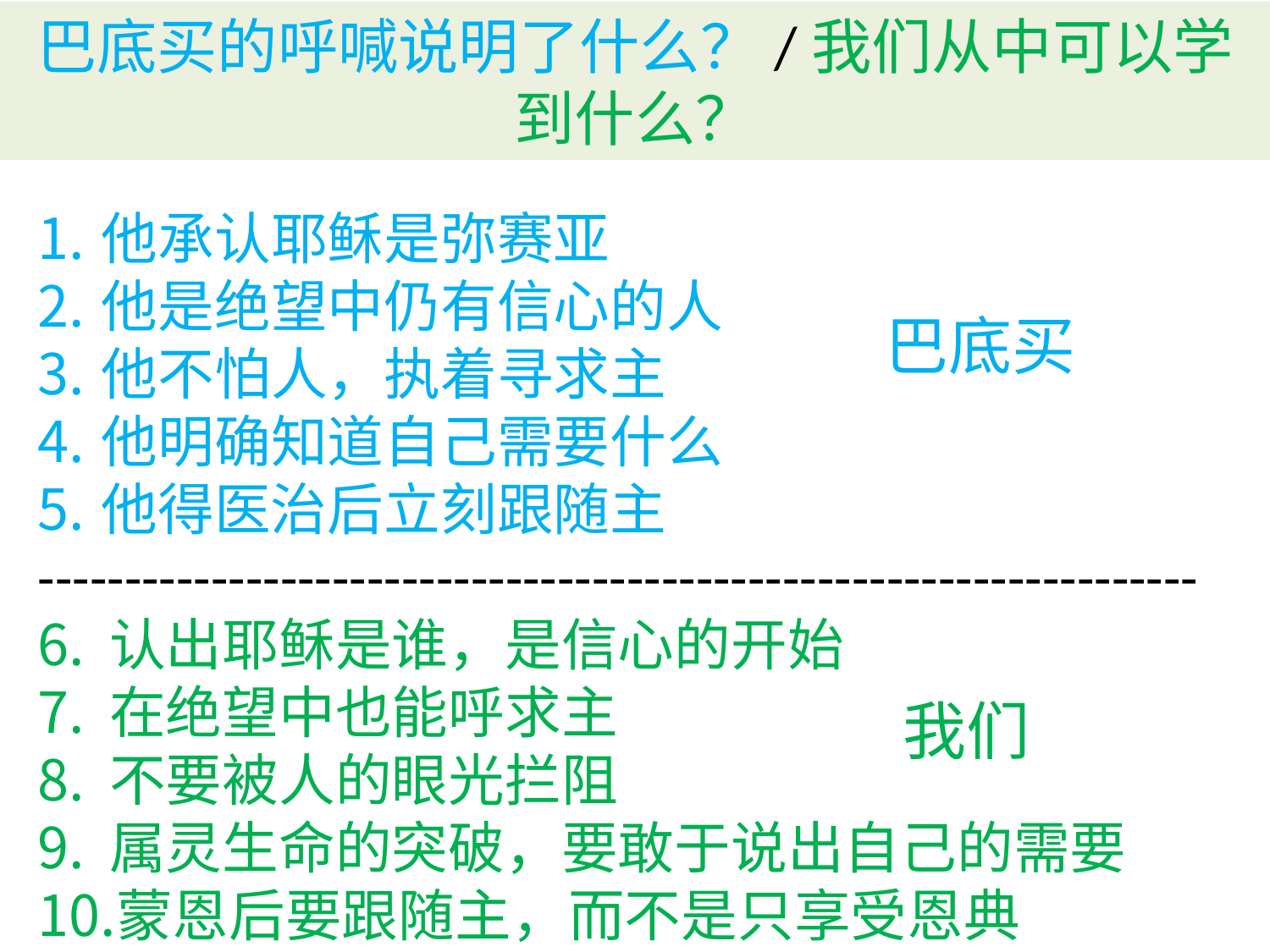

# 巴底买的呼喊说明了什么？/我们从中可以学到什么？
他承认耶稣是弥赛亚
他是绝望中仍有信心的人
他不怕人，执着寻求主
他明确知道自己需要什么
他得医治后立刻跟随主
-------------------------------------------------------------------
认出耶稣是谁，是信心的开始
在绝望中也能呼求主
不要被人的眼光拦阻
属灵生命的突破，要敢于说出自己的需要
蒙恩后要跟随主，而不是只享受恩典
巴底买
我们